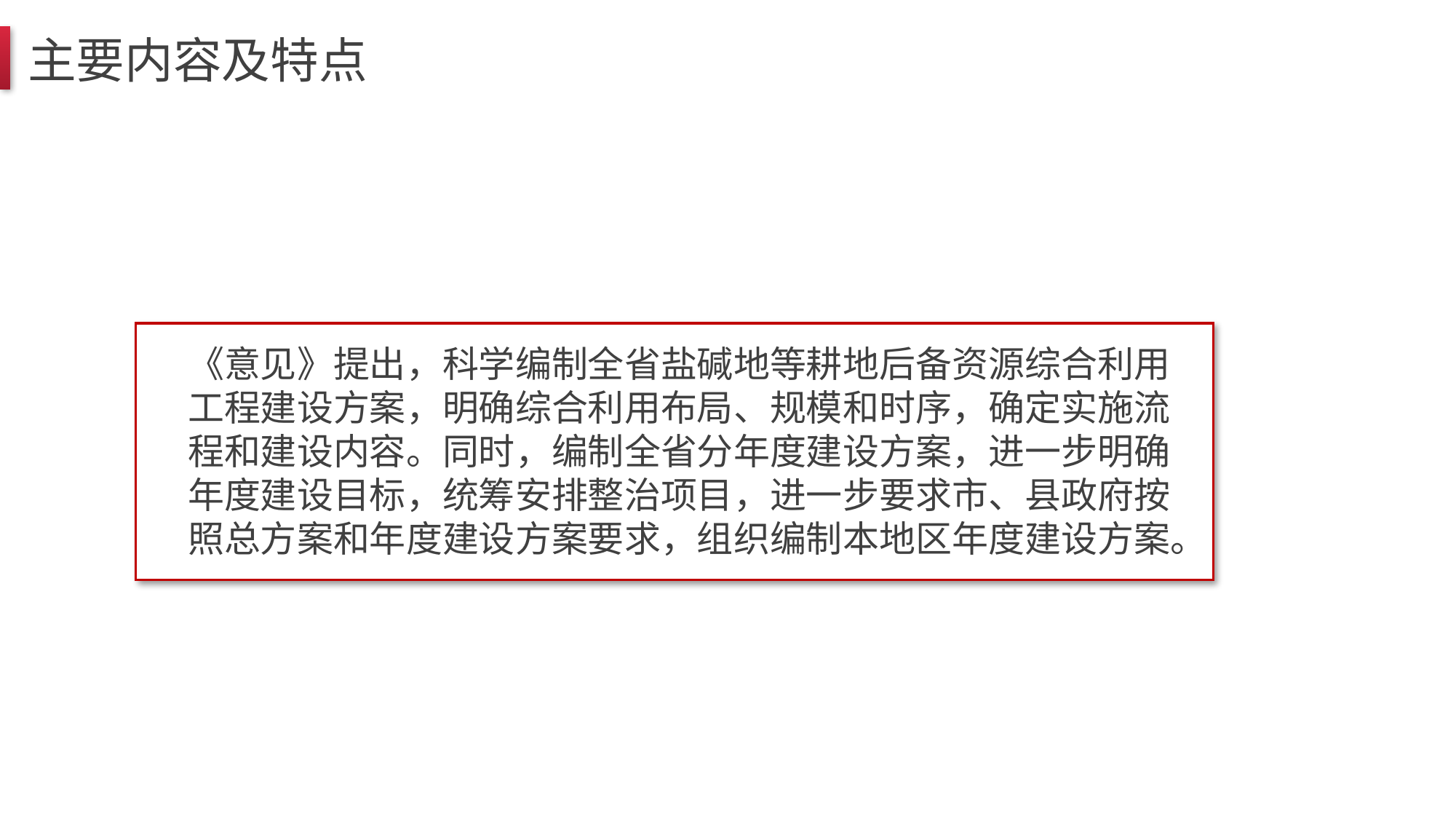

主要内容及特点

《意见》提出，科学编制全省盐碱地等耕地后备资源综合利用工程建设方案，明确综合利用布局、规模和时序，确定实施流程和建设内容。同时，编制全省分年度建设方案，进一步明确年度建设目标，统筹安排整治项目，进一步要求市、县政府按照总方案和年度建设方案要求，组织编制本地区年度建设方案。